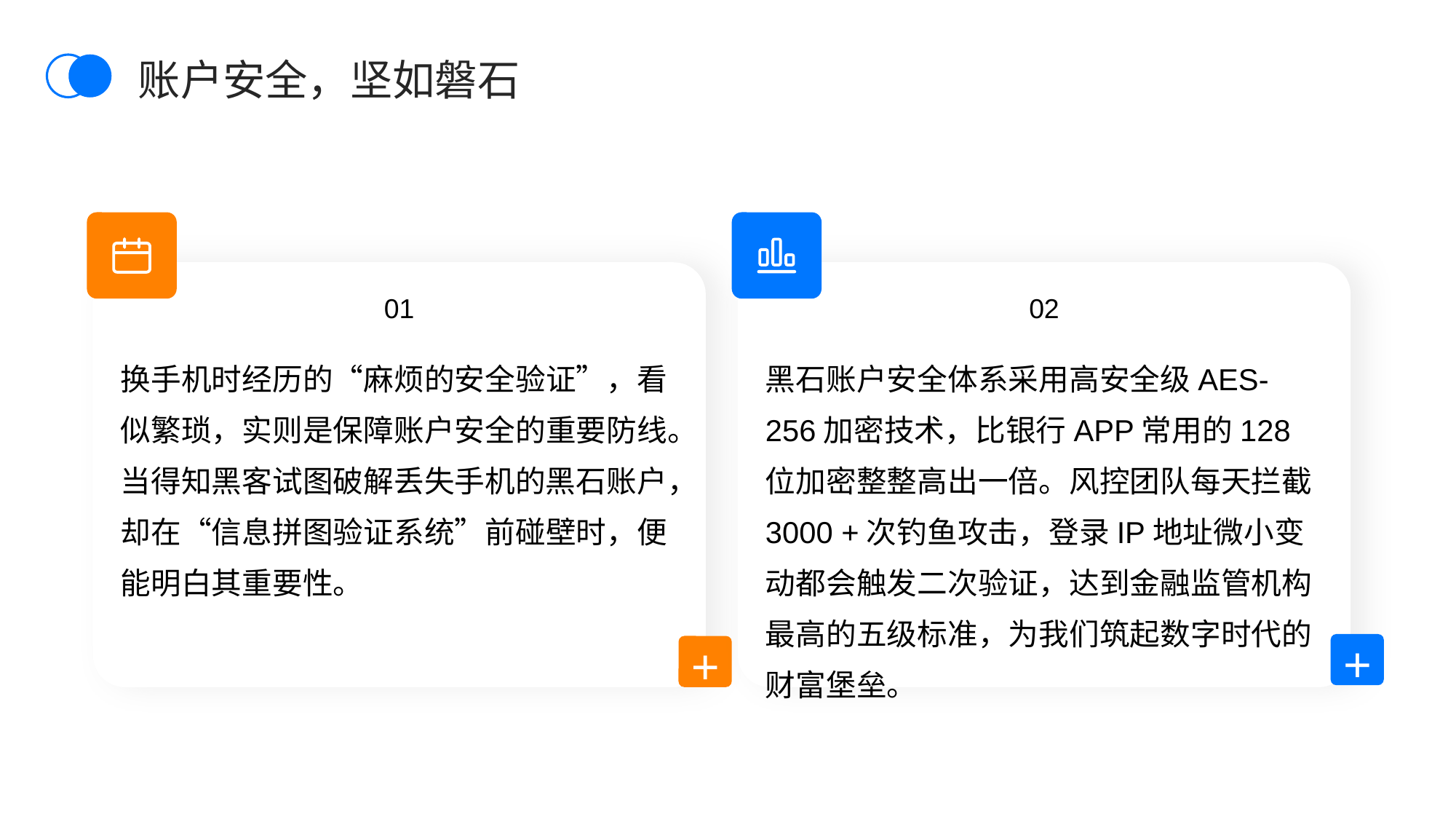

账户安全，坚如磐石

01
02
换手机时经历的“麻烦的安全验证”，看似繁琐，实则是保障账户安全的重要防线。当得知黑客试图破解丢失手机的黑石账户，却在“信息拼图验证系统”前碰壁时，便能明白其重要性。
黑石账户安全体系采用高安全级AES- 256加密技术，比银行APP常用的128位加密整整高出一倍。风控团队每天拦截3000 +次钓鱼攻击，登录IP地址微小变动都会触发二次验证，达到金融监管机构最高的五级标准，为我们筑起数字时代的财富堡垒。
+
+
+